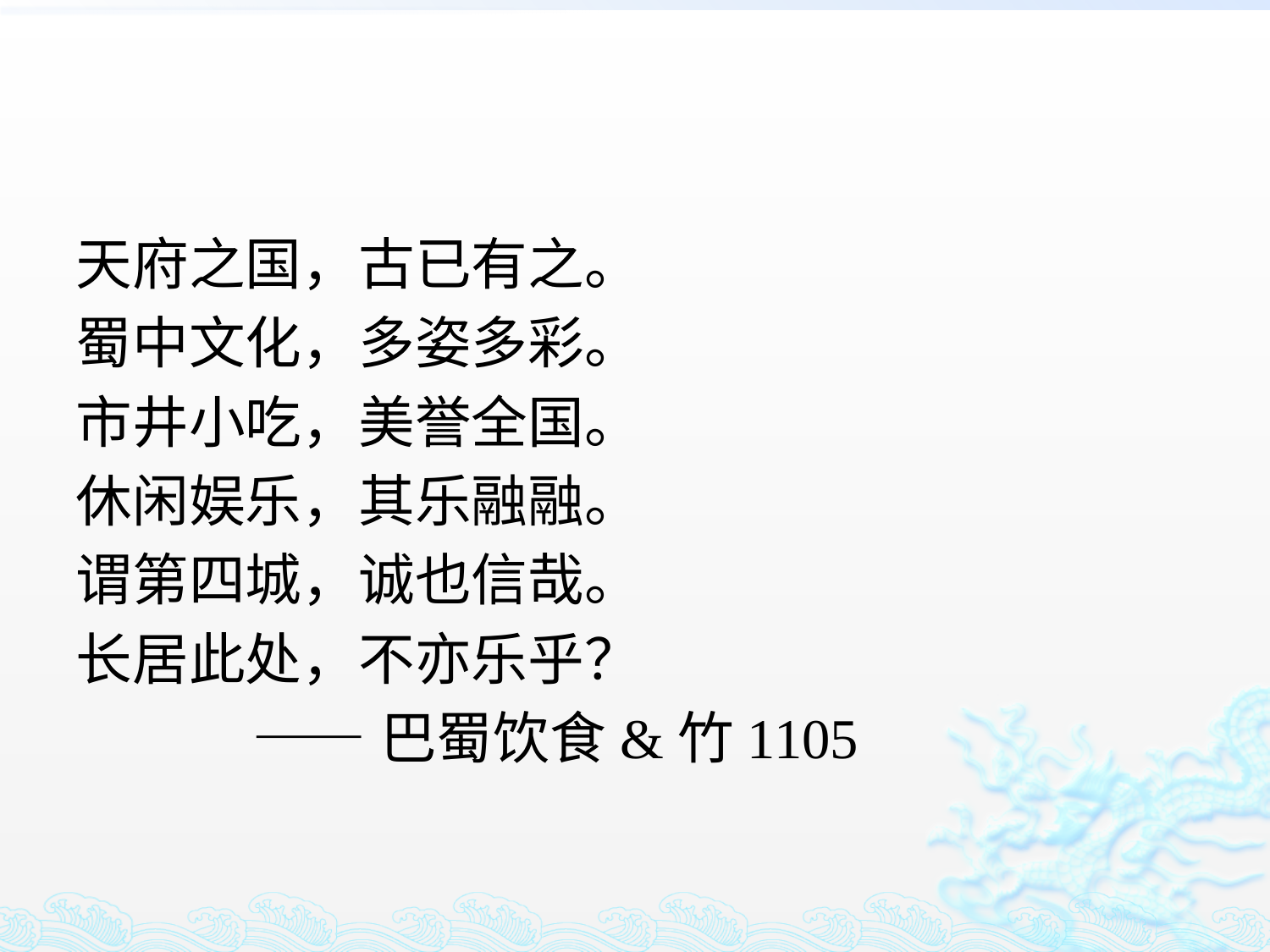

#
天府之国，古已有之。
蜀中文化，多姿多彩。
市井小吃，美誉全国。
休闲娱乐，其乐融融。
谓第四城，诚也信哉。
长居此处，不亦乐乎？
              ——巴蜀饮食&竹1105